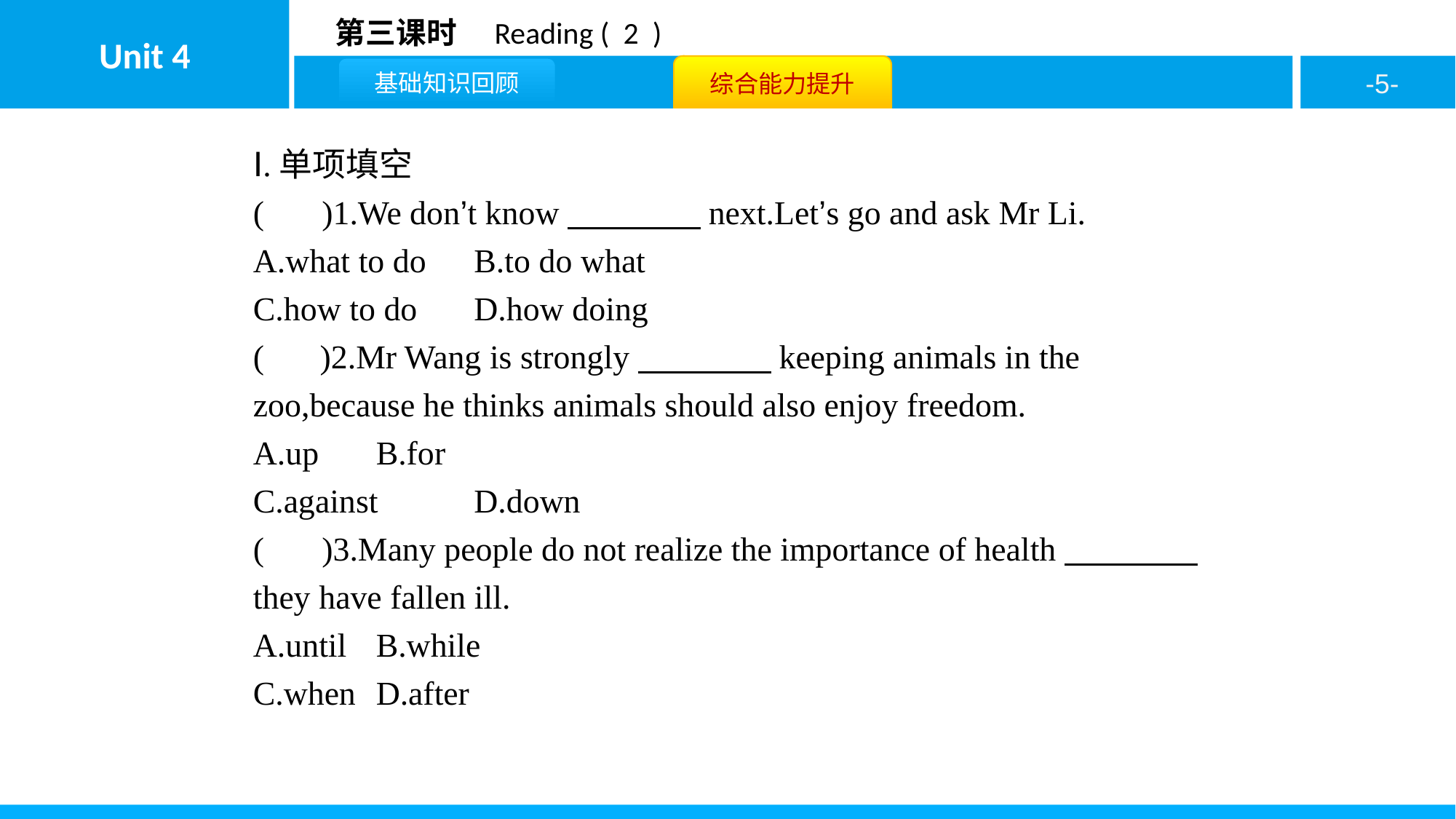

Ⅰ.单项填空
(  A  )1.We don’t know　　　　next.Let’s go and ask Mr Li.
A.what to do	B.to do what
C.how to do	D.how doing
(  C  )2.Mr Wang is strongly　　　　keeping animals in the zoo,because he thinks animals should also enjoy freedom.
A.up	B.for
C.against	D.down
(  A  )3.Many people do not realize the importance of health　　　　they have fallen ill.
A.until	B.while
C.when	D.after